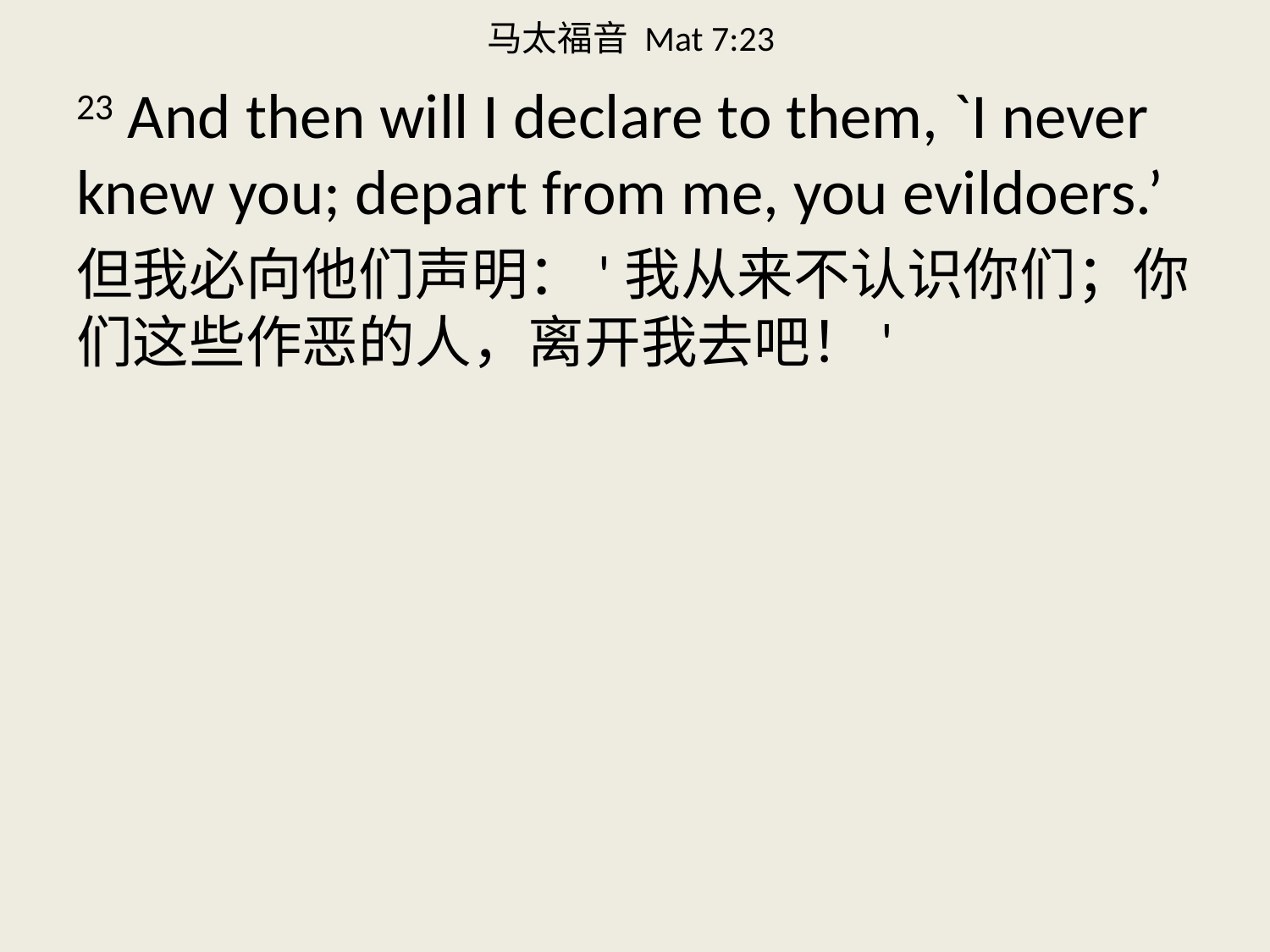

# 马太福音 Mat 7:23
23 And then will I declare to them, `I never knew you; depart from me, you evildoers.’
但我必向他们声明：'我从来不认识你们；你们这些作恶的人，离开我去吧！'